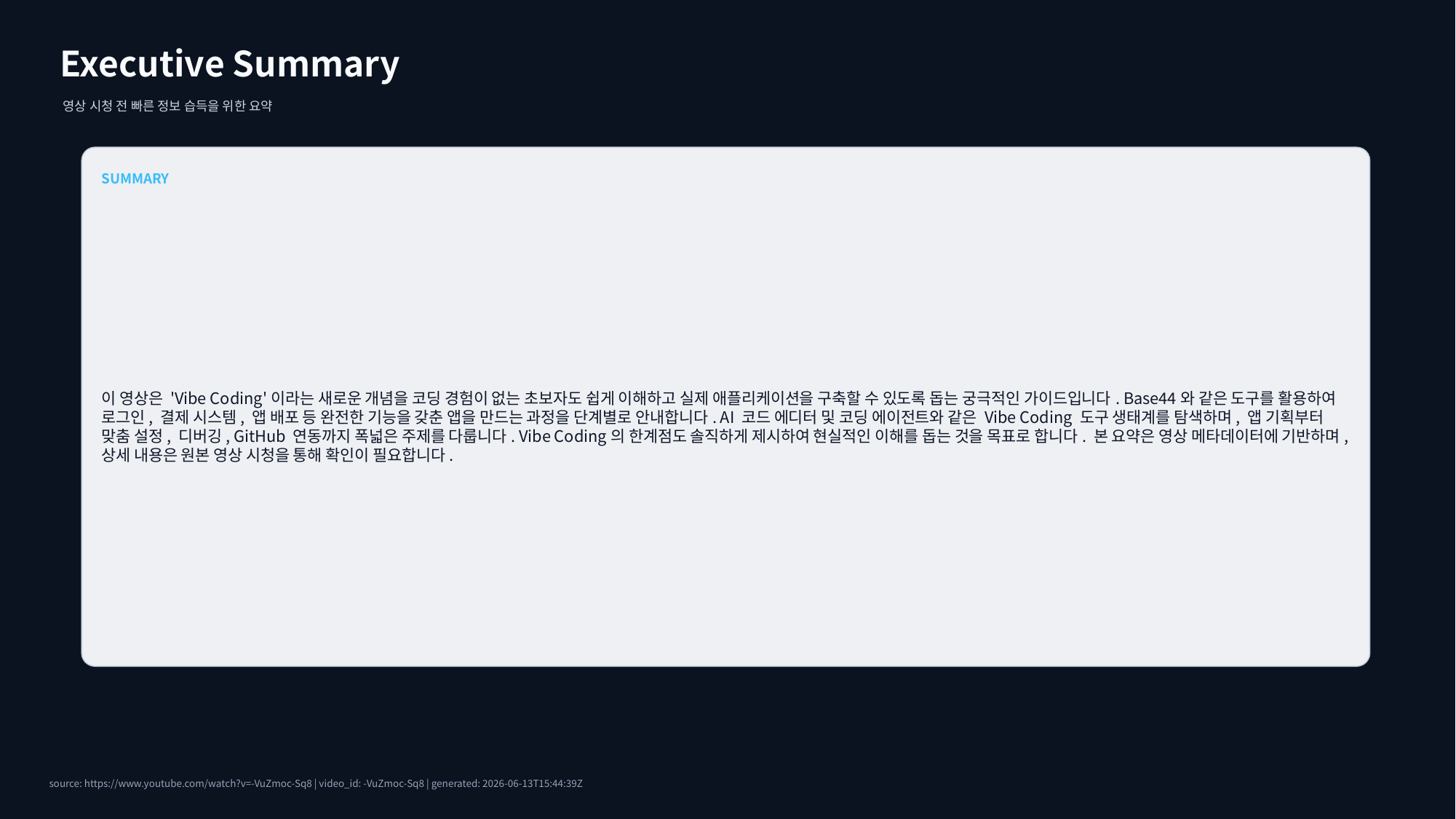

Executive Summary
영상 시청 전 빠른 정보 습득을 위한 요약

SUMMARY
이 영상은 'Vibe Coding'이라는 새로운 개념을 코딩 경험이 없는 초보자도 쉽게 이해하고 실제 애플리케이션을 구축할 수 있도록 돕는 궁극적인 가이드입니다. Base44와 같은 도구를 활용하여 로그인, 결제 시스템, 앱 배포 등 완전한 기능을 갖춘 앱을 만드는 과정을 단계별로 안내합니다. AI 코드 에디터 및 코딩 에이전트와 같은 Vibe Coding 도구 생태계를 탐색하며, 앱 기획부터 맞춤 설정, 디버깅, GitHub 연동까지 폭넓은 주제를 다룹니다. Vibe Coding의 한계점도 솔직하게 제시하여 현실적인 이해를 돕는 것을 목표로 합니다. 본 요약은 영상 메타데이터에 기반하며, 상세 내용은 원본 영상 시청을 통해 확인이 필요합니다.
source: https://www.youtube.com/watch?v=-VuZmoc-Sq8 | video_id: -VuZmoc-Sq8 | generated: 2026-06-13T15:44:39Z